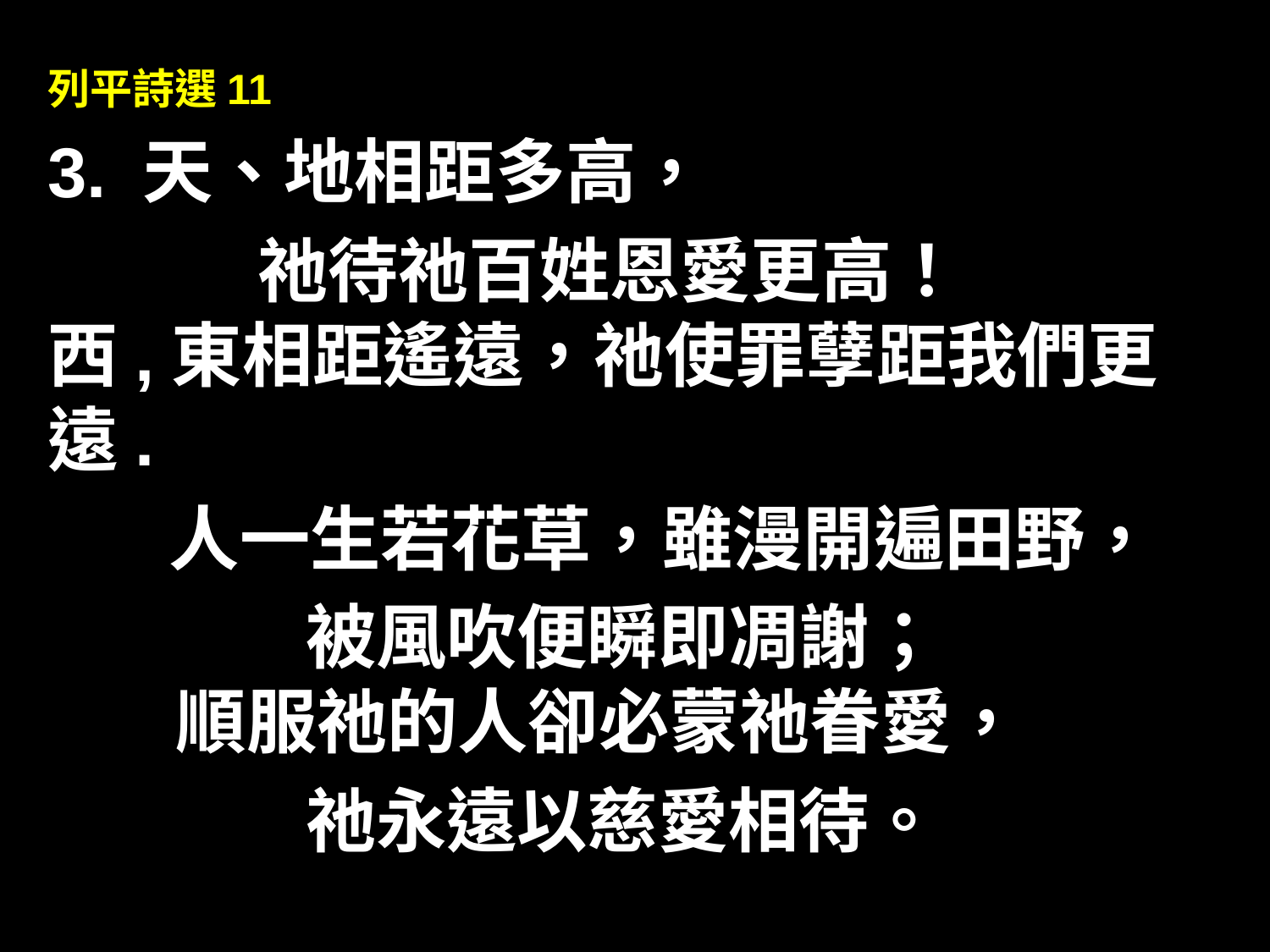

列平詩選11
3. 天、地相距多高，
            祂待祂百姓恩愛更高！
西,東相距遙遠，祂使罪孽距我們更遠.
   人一生若花草，雖漫開遍田野，
               被風吹便瞬即凋謝；
        順服祂的人卻必蒙祂眷愛，
               祂永遠以慈愛相待。